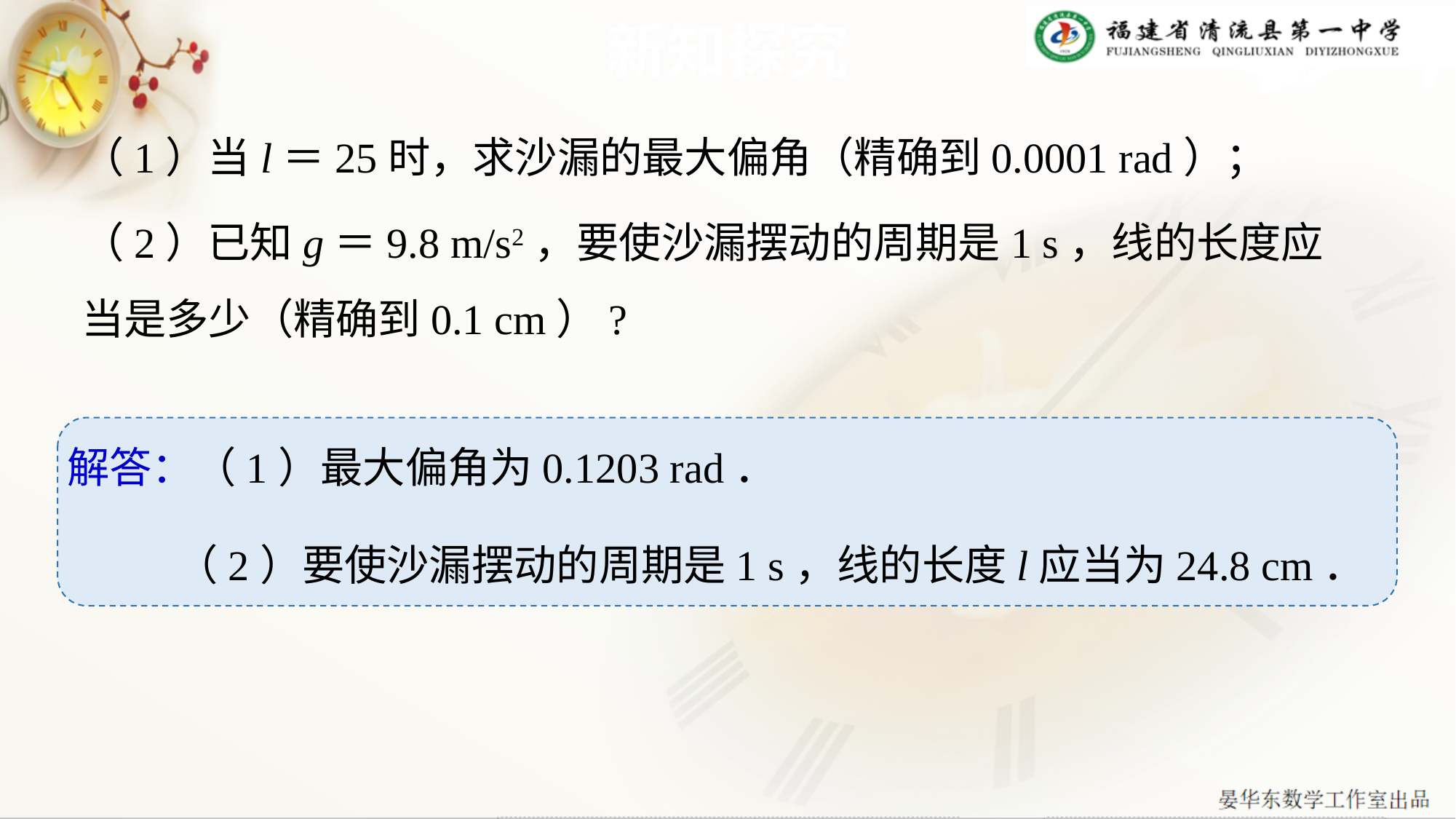

# 新知探究

（1）当l＝25时，求沙漏的最大偏角（精确到0.0001 rad）；
（2）已知g＝9.8 m/s2，要使沙漏摆动的周期是1 s，线的长度应当是多少（精确到0.1 cm）?

解答：（1）最大偏角为0.1203 rad．
（2）要使沙漏摆动的周期是1 s，线的长度l应当为24.8 cm．